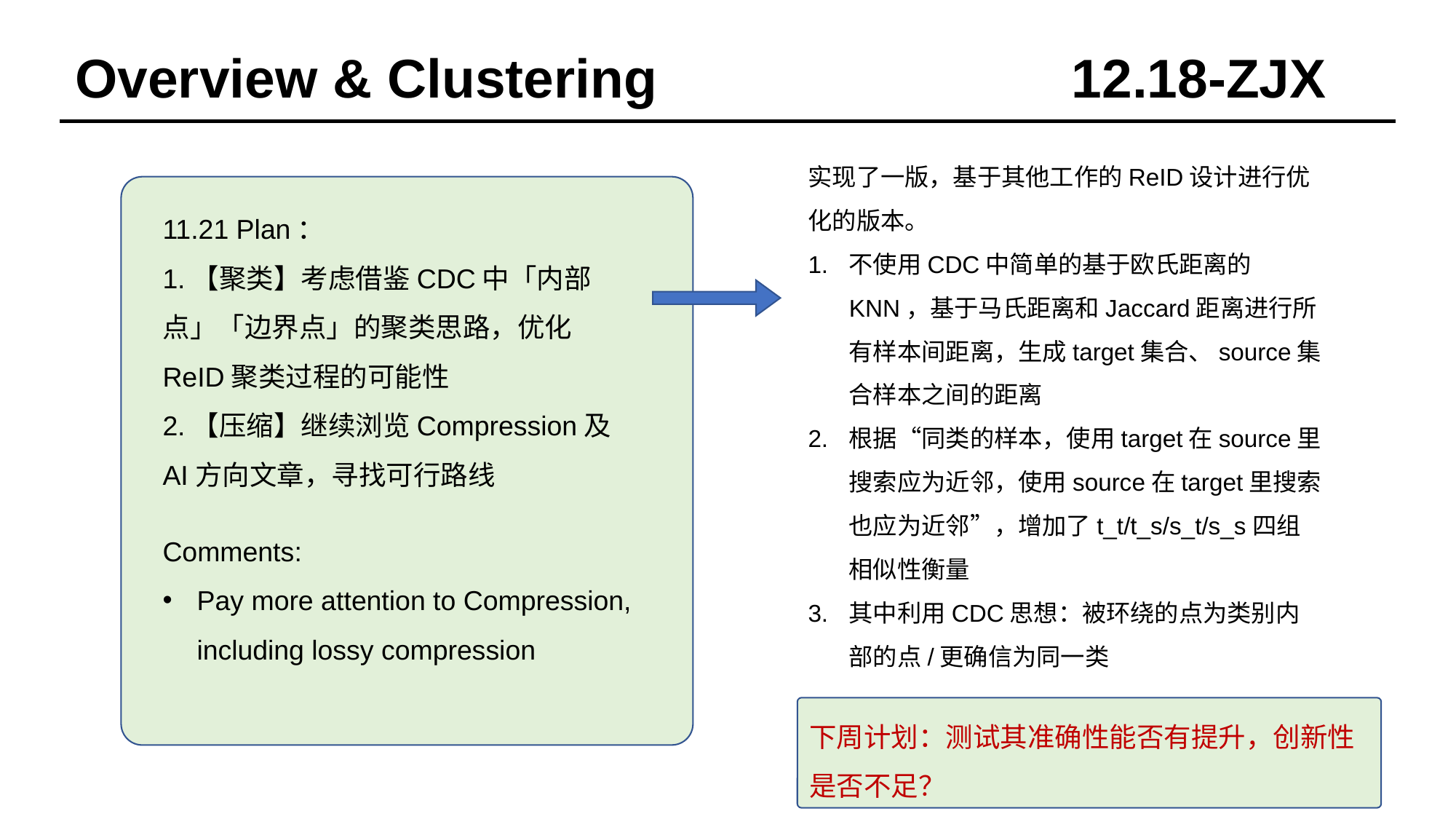

12.18-ZJX
Overview & Clustering
实现了一版，基于其他工作的ReID设计进行优化的版本。
不使用CDC中简单的基于欧氏距离的KNN，基于马氏距离和Jaccard距离进行所有样本间距离，生成target集合、source集合样本之间的距离
根据“同类的样本，使用target在source里搜索应为近邻，使用source在target里搜索也应为近邻”，增加了t_t/t_s/s_t/s_s四组相似性衡量
其中利用CDC思想：被环绕的点为类别内部的点/更确信为同一类

11.21 Plan：
1.【聚类】考虑借鉴CDC中「内部点」「边界点」的聚类思路，优化ReID聚类过程的可能性
2.【压缩】继续浏览Compression及AI方向文章，寻找可行路线

Comments:
Pay more attention to Compression, including lossy compression

下周计划：测试其准确性能否有提升，创新性是否不足？